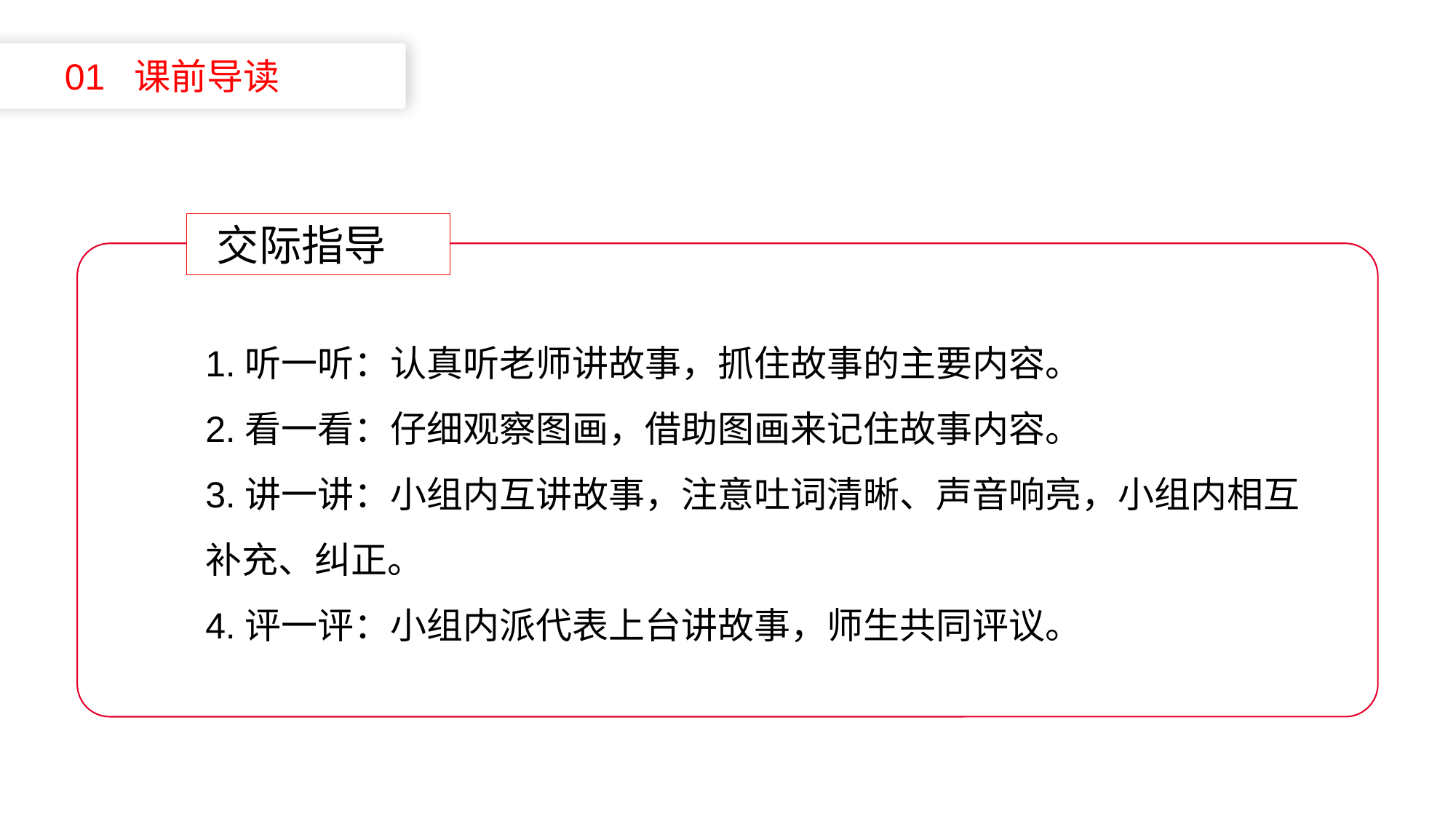

01  课前导读
 交际指导

1.听一听：认真听老师讲故事，抓住故事的主要内容。
2.看一看：仔细观察图画，借助图画来记住故事内容。
3.讲一讲：小组内互讲故事，注意吐词清晰、声音响亮，小组内相互补充、纠正。
4.评一评：小组内派代表上台讲故事，师生共同评议。